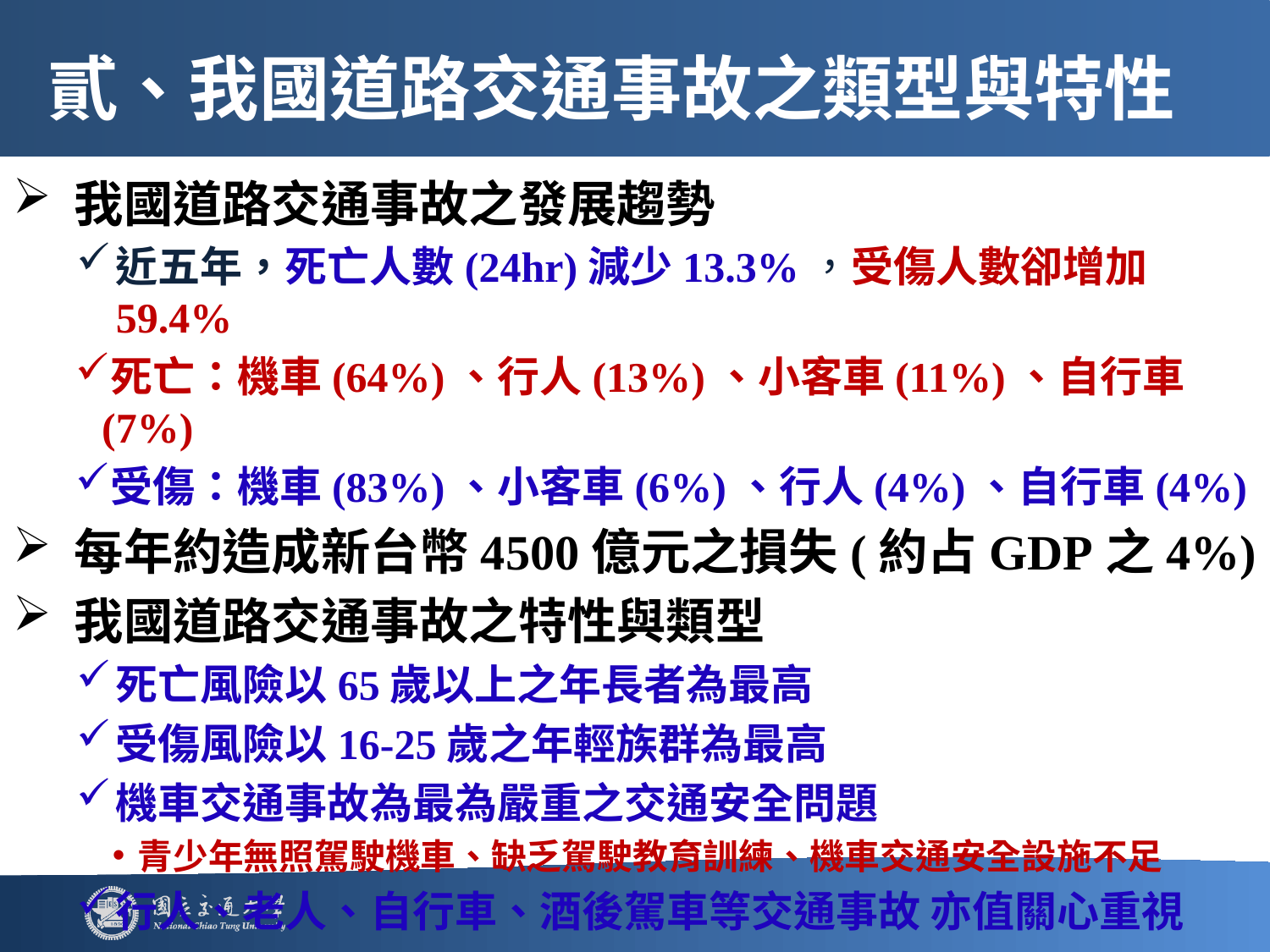

# 貳、我國道路交通事故之類型與特性
我國道路交通事故之發展趨勢
近五年，死亡人數(24hr)減少13.3%，受傷人數卻增加59.4%
死亡：機車(64%)、行人(13%)、小客車(11%)、自行車(7%)
受傷：機車(83%)、小客車(6%)、行人(4%)、自行車(4%)
每年約造成新台幣4500億元之損失(約占GDP之4%)
我國道路交通事故之特性與類型
死亡風險以65歲以上之年長者為最高
受傷風險以16-25歲之年輕族群為最高
機車交通事故為最為嚴重之交通安全問題
青少年無照駕駛機車、缺乏駕駛教育訓練、機車交通安全設施不足
行人、老人、自行車、酒後駕車等交通事故 亦值關心重視